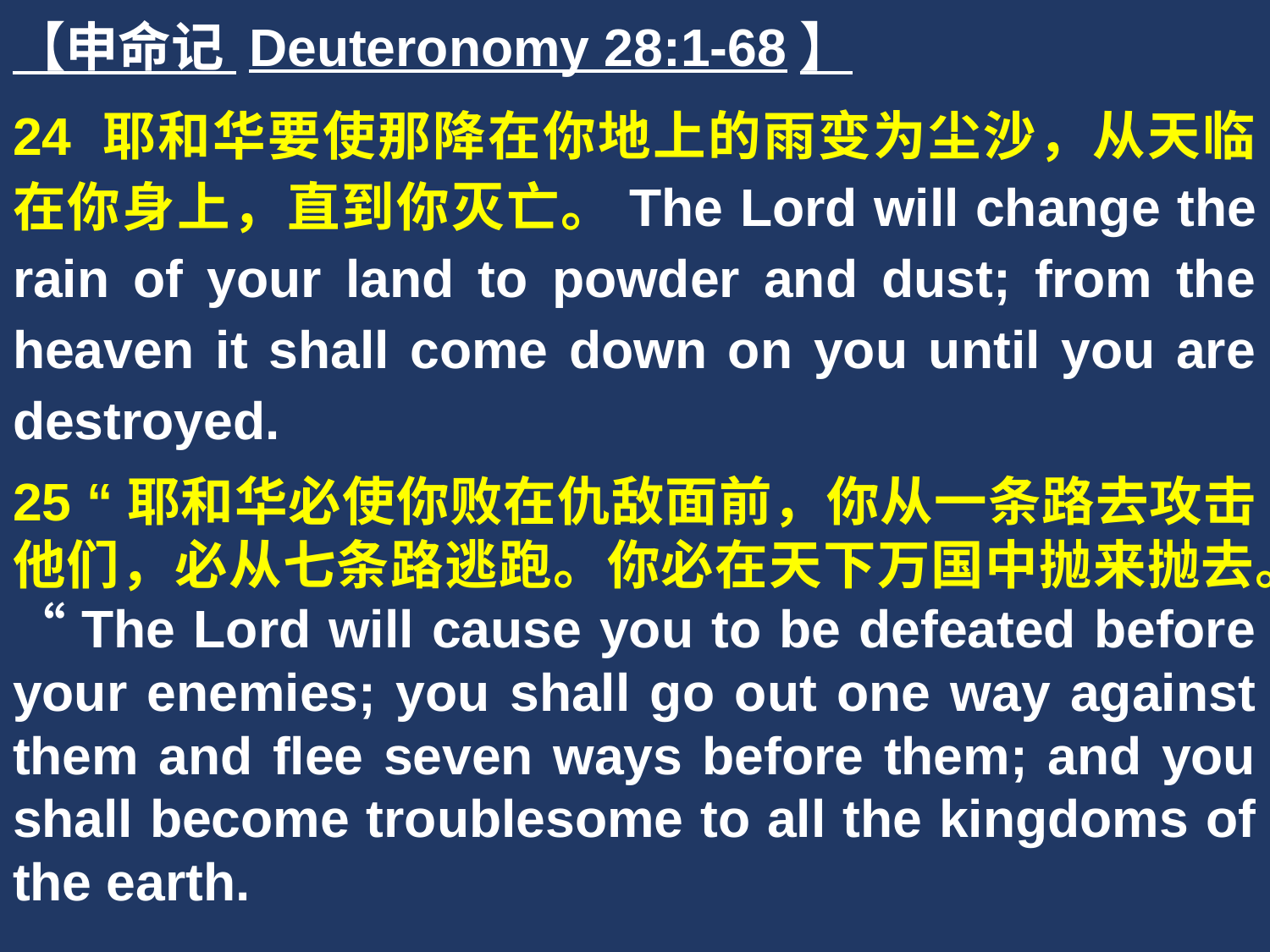

【申命记 Deuteronomy 28:1-68】
24 耶和华要使那降在你地上的雨变为尘沙，从天临在你身上，直到你灭亡。The Lord will change the rain of your land to powder and dust; from the heaven it shall come down on you until you are destroyed.
25 “耶和华必使你败在仇敌面前，你从一条路去攻击他们，必从七条路逃跑。你必在天下万国中抛来抛去。“The Lord will cause you to be defeated before your enemies; you shall go out one way against them and flee seven ways before them; and you shall become troublesome to all the kingdoms of the earth.